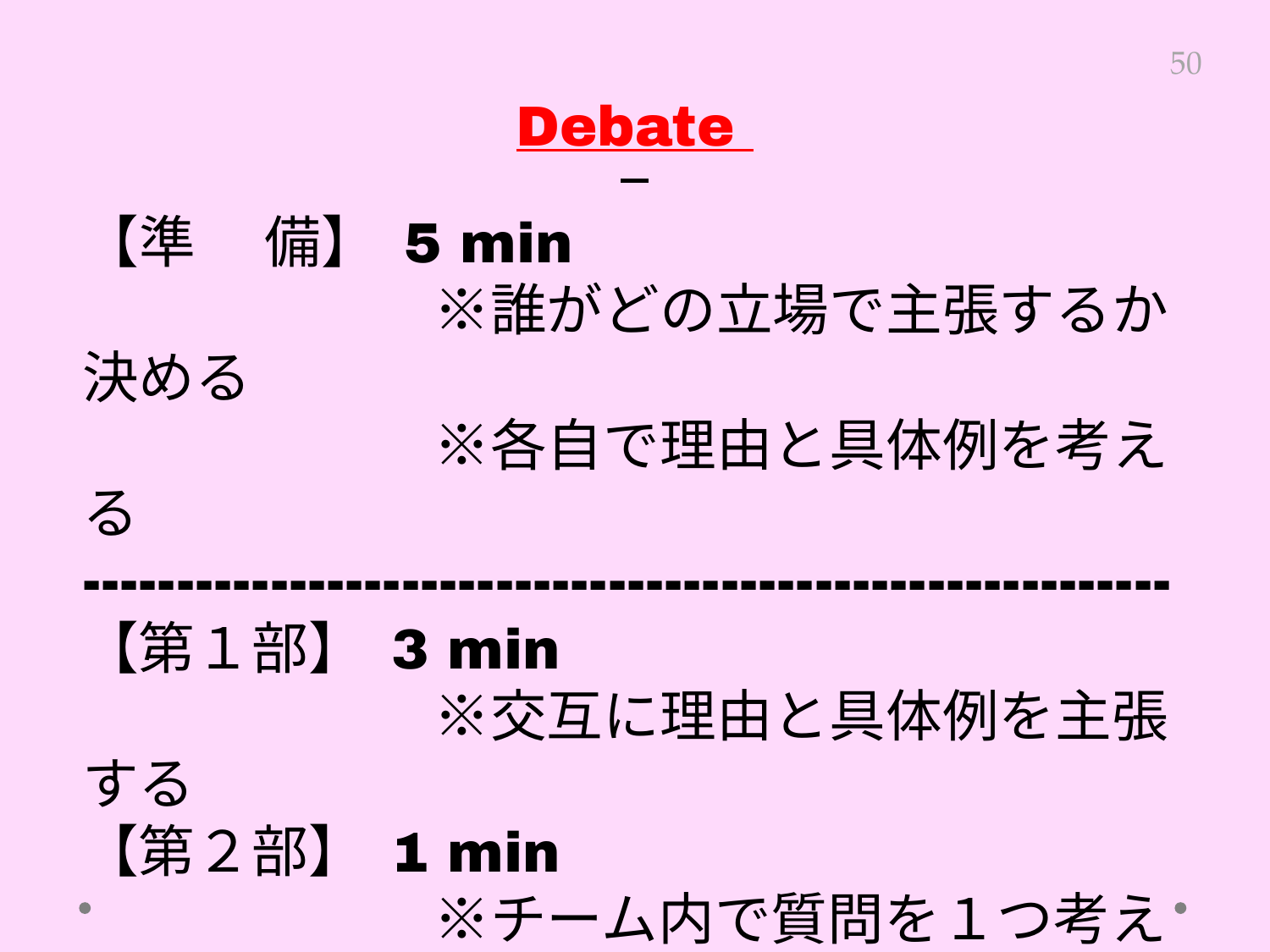

Debate
【準　 備】 5 min
　　　　　　 ※誰がどの立場で主張するか決める
　　　　　　 ※各自で理由と具体例を考える
----------------------------------------------------------
【第１部】 3 min
　　　　　　 ※交互に理由と具体例を主張する
【第２部】 1 min
　　　　　　 ※チーム内で質問を１つ考える
【第３部】 1 min
　　　　　　 ※交互にQ&Aを行う